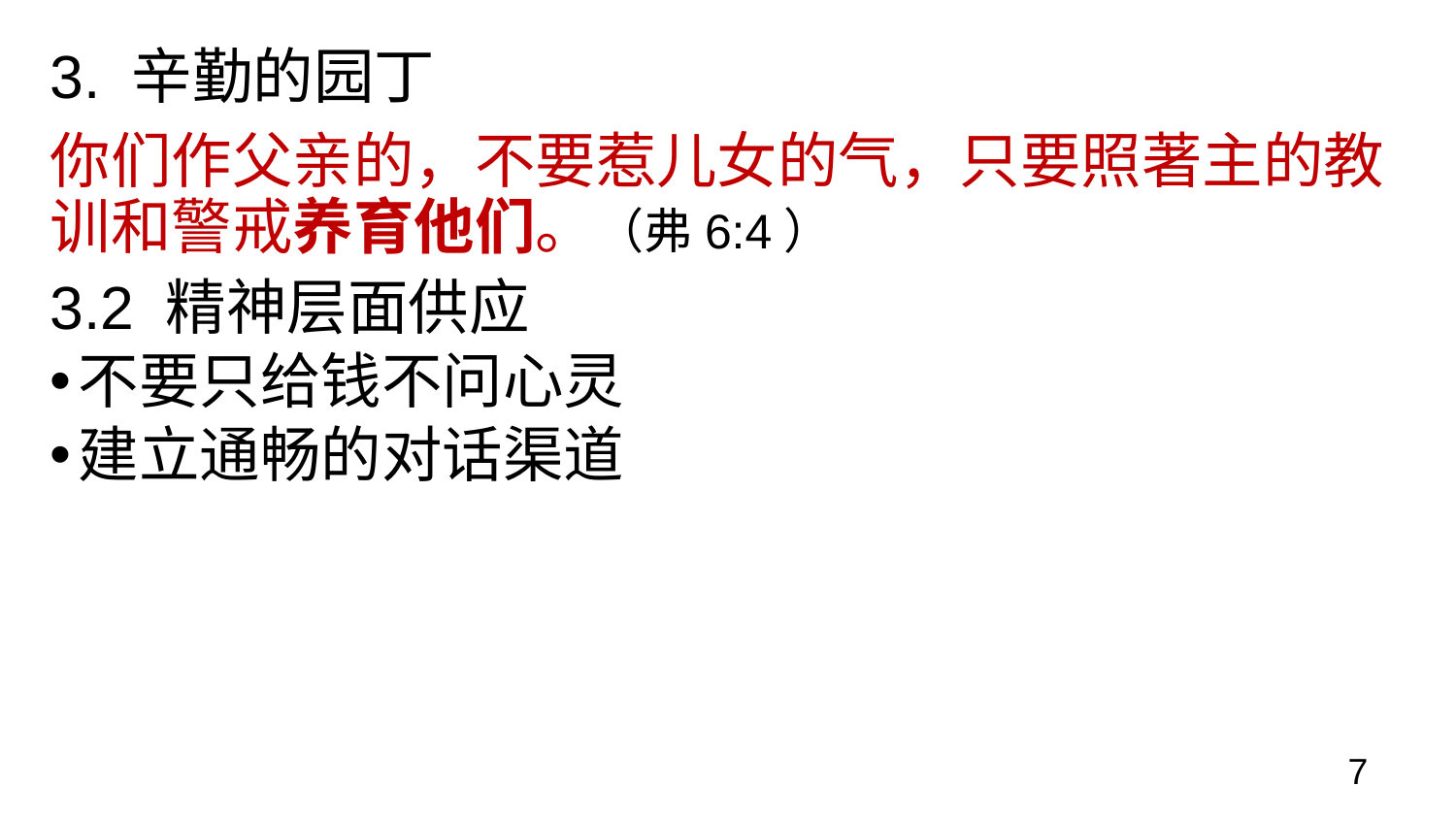

# 3. 辛勤的园丁
你们作父亲的，不要惹儿女的气，只要照著主的教训和警戒养育他们。（弗6:4）
3.2 精神层面供应
不要只给钱不问心灵
建立通畅的对话渠道

7